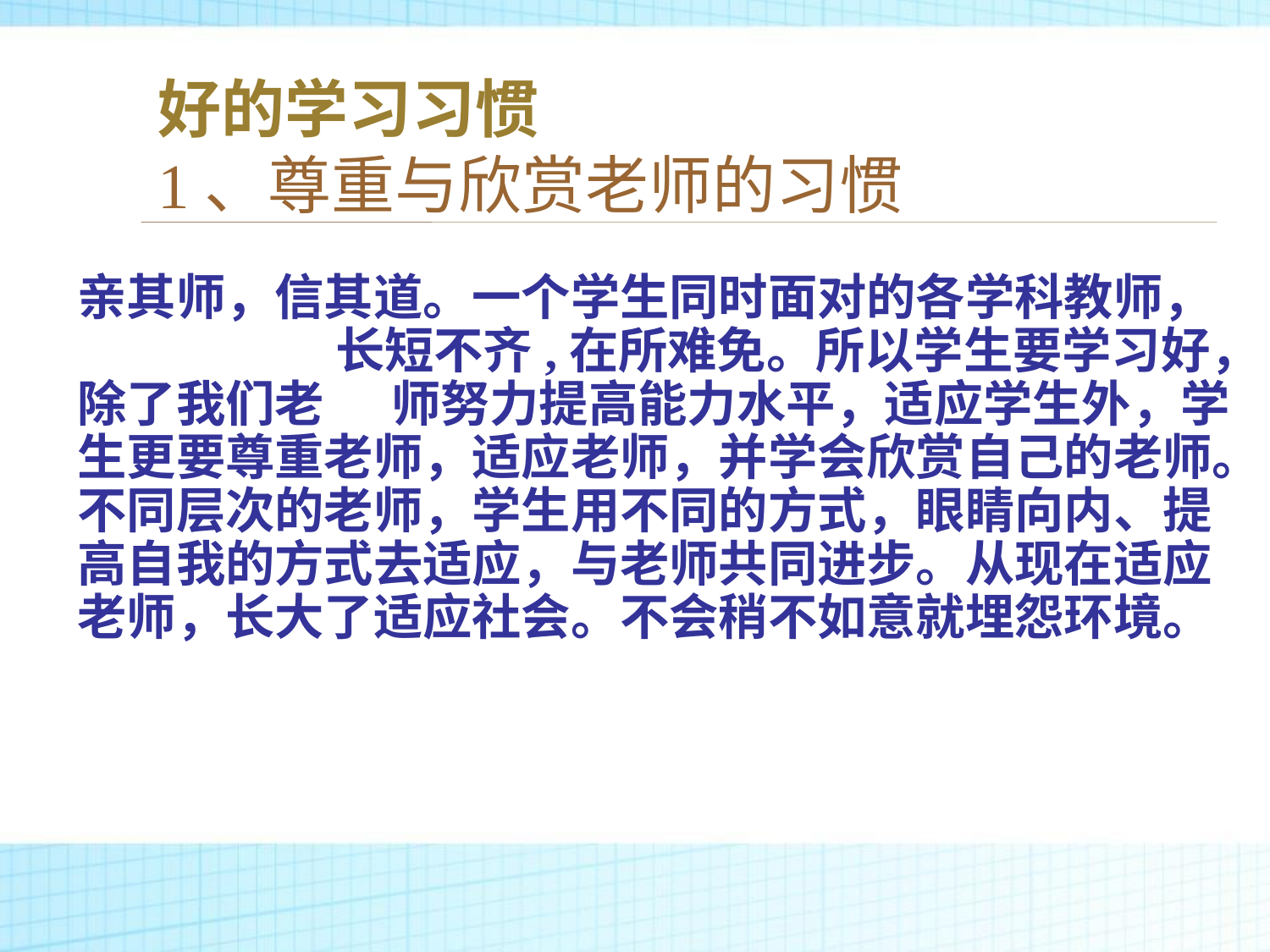

# 好的学习习惯 1、尊重与欣赏老师的习惯
亲其师，信其道。一个学生同时面对的各学科教师，                          长短不齐,在所难免。所以学生要学习好，除了我们老      师努力提高能力水平，适应学生外，学生更要尊重老师，适应老师，并学会欣赏自己的老师。不同层次的老师，学生用不同的方式，眼睛向内、提高自我的方式去适应，与老师共同进步。从现在适应老师，长大了适应社会。不会稍不如意就埋怨环境。